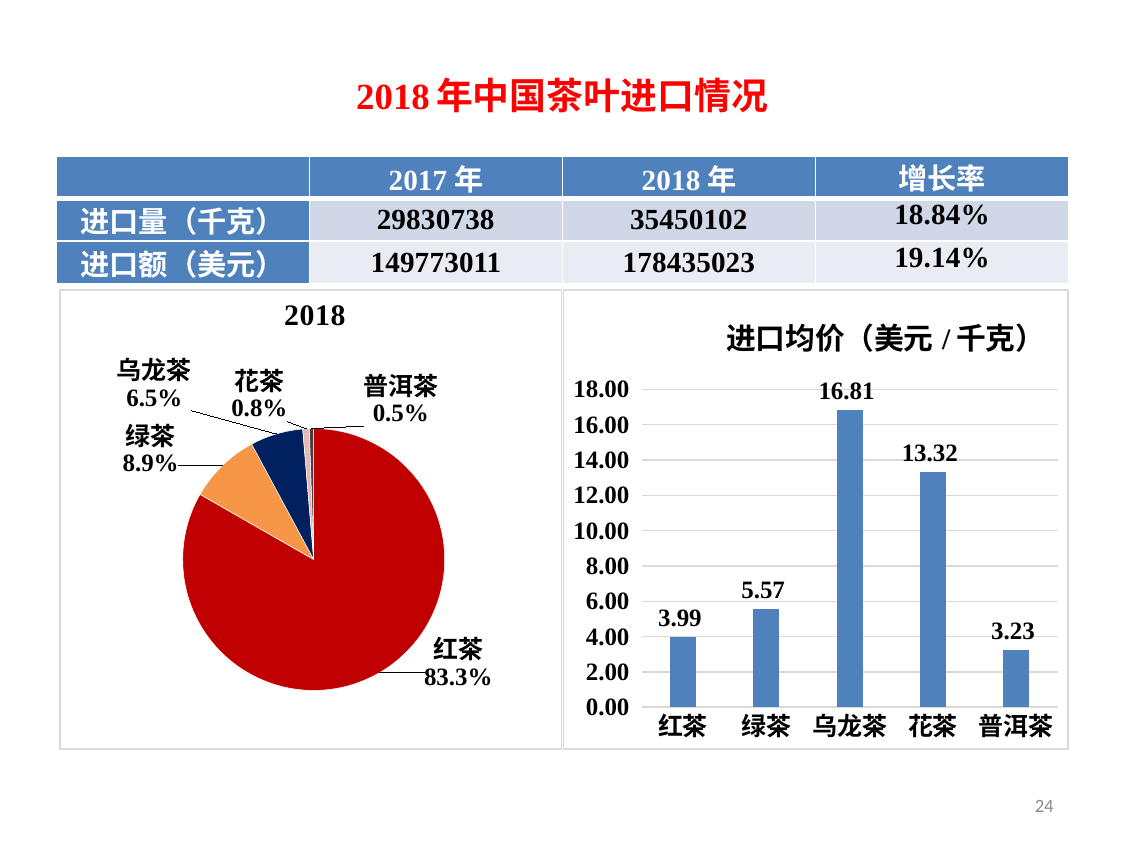

# 2018年中国茶叶进口情况
|  | 2017年 | 2018年 | 增长率 |
| --- | --- | --- | --- |
| 进口量（千克） | 29830738 | 35450102 | 18.84% |
| 进口额（美元） | 149773011 | 178435023 | 19.14% |

### Chart: 2018

| Category |  |
|---|---|
| 红茶 | 2.952523399999999 |
| 绿茶 | 0.3142349000000001 |
| 乌龙茶 | 0.23084330000000006 |
| 花茶 | 0.0283902 |
| 普洱茶 | 0.0190184 |

### Chart: 进口均价（美元/千克）

| Category |  |
|---|---|
| 红茶 | 3.9876557794596987 |
| 绿茶 | 5.568728998593091 |
| 乌龙茶 | 16.809391045787333 |
| 花茶 | 13.318740269529629 |
| 普洱茶 | 3.2341995120514886 |
24